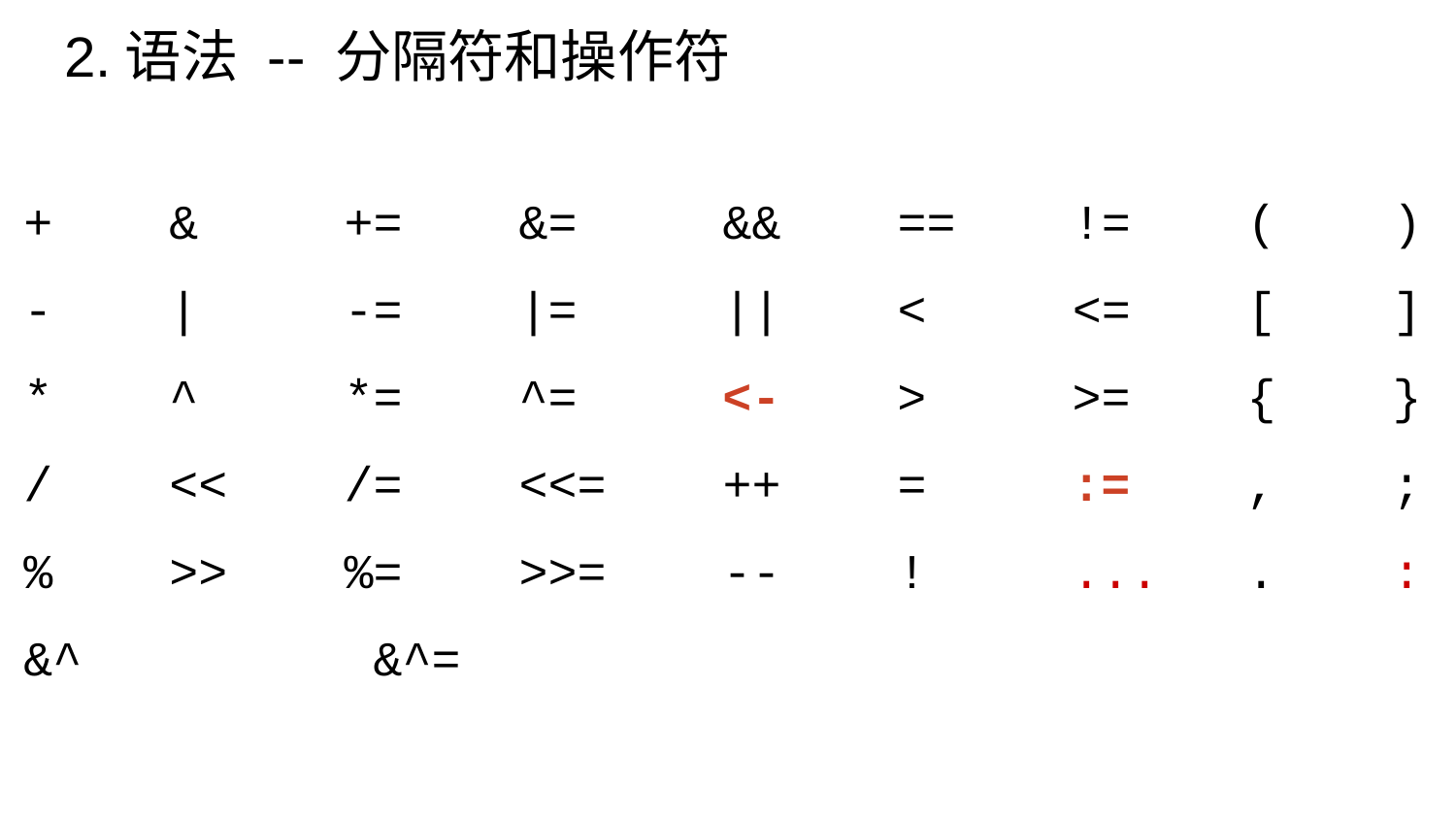

# 2.语法 -- 分隔符和操作符
+    &     +=    &=     &&    ==    !=    (    )
-    |     -=    |=     ||    <     <=    [    ]
*    ^     *=    ^=     <-    >     >=    {    }
/    <<    /=    <<=    ++    =     :=    ,    ;
%    >>    %=    >>=    --    !     ...   .    :
&^          &^=